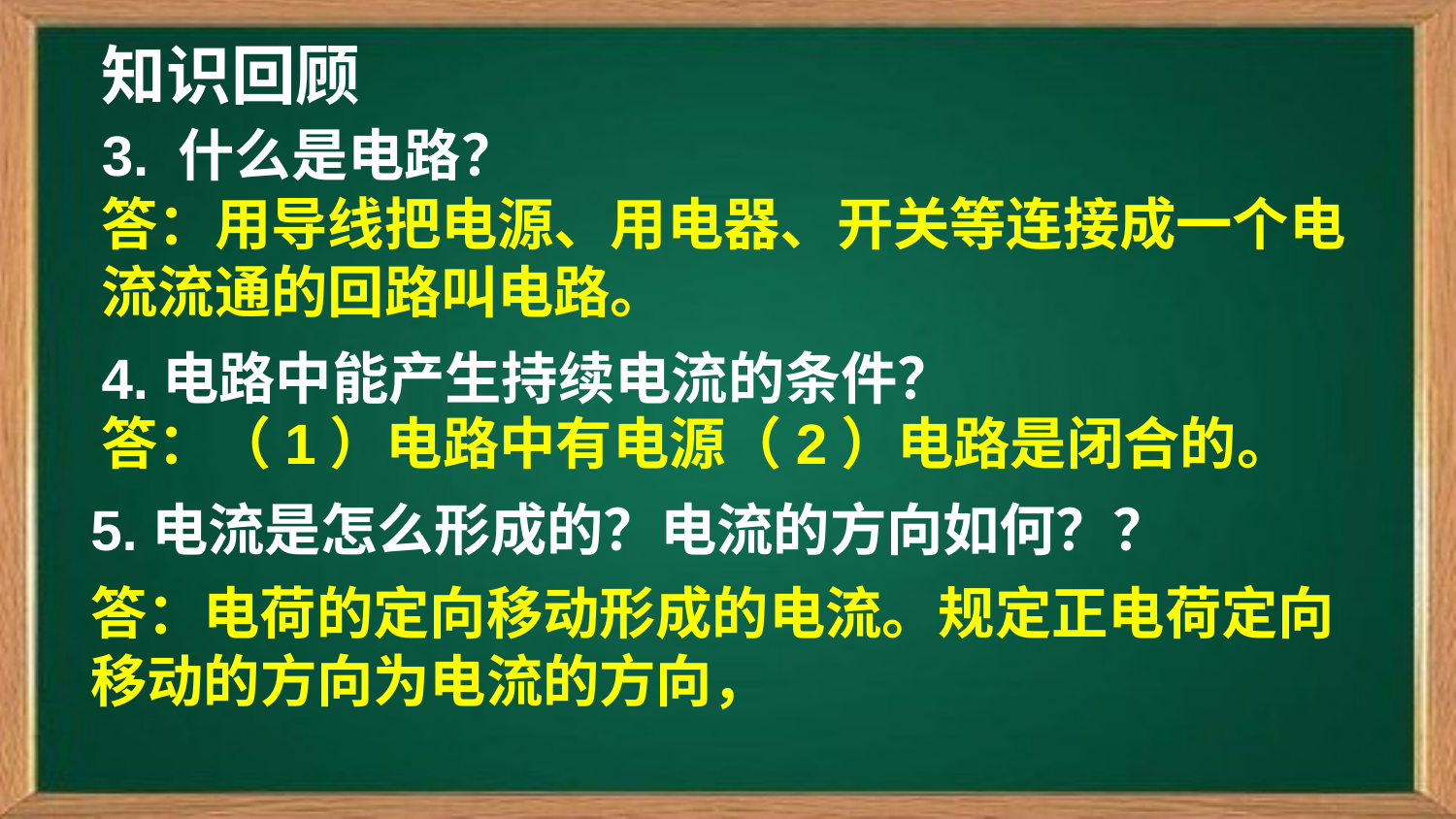

知识回顾
3. 什么是电路？
答：用导线把电源、用电器、开关等连接成一个电流流通的回路叫电路。
4.电路中能产生持续电流的条件？
答：（1）电路中有电源（2）电路是闭合的。
5.电流是怎么形成的？电流的方向如何？？
答：电荷的定向移动形成的电流。规定正电荷定向移动的方向为电流的方向，